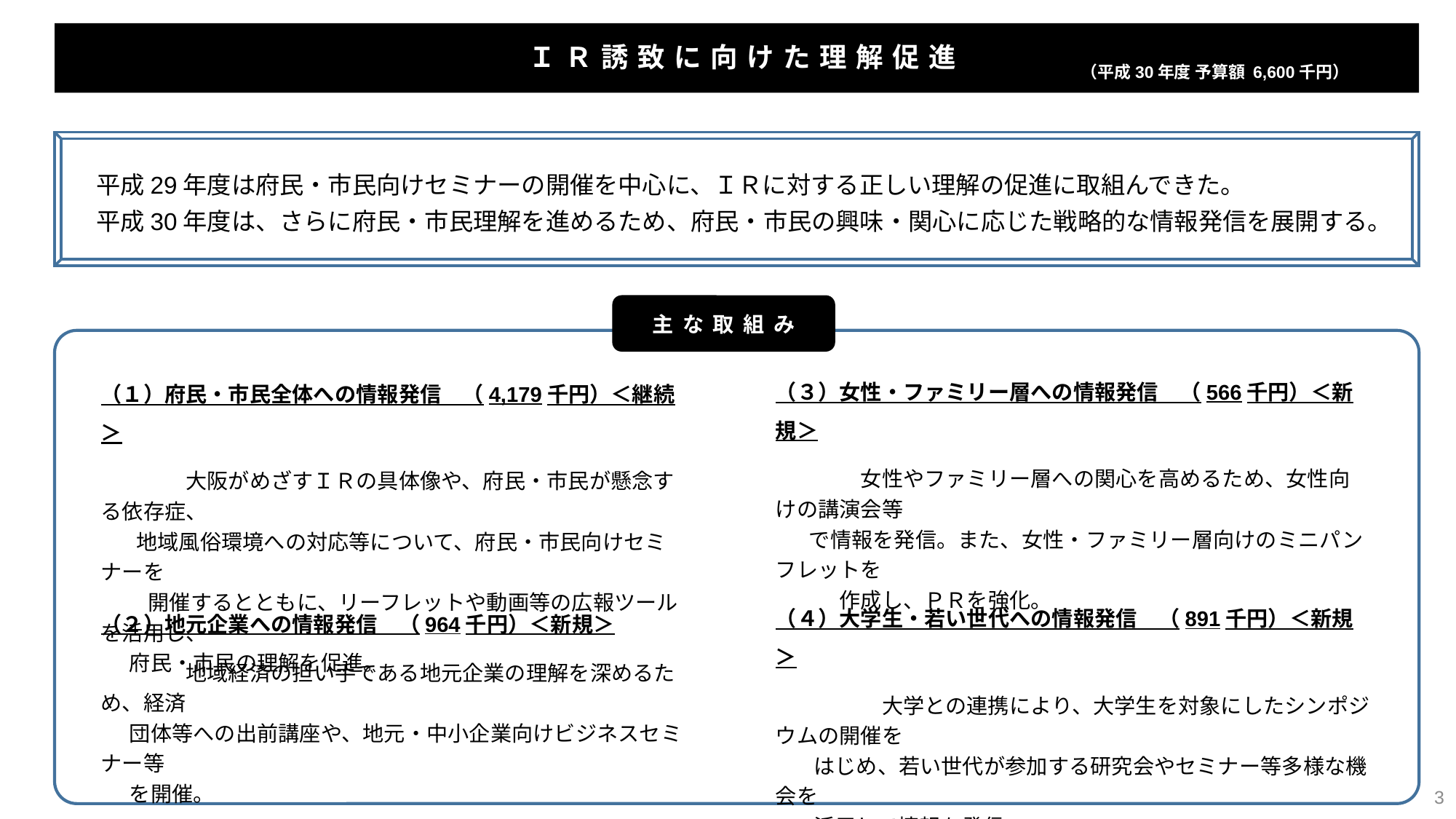

ＩＲ誘致に向けた理解促進
（平成30年度 予算額 6,600千円）
　平成29年度は府民・市民向けセミナーの開催を中心に、ＩＲに対する正しい理解の促進に取組んできた。
　平成30年度は、さらに府民・市民理解を進めるため、府民・市民の興味・関心に応じた戦略的な情報発信を展開する。
主な取組み

（３）女性・ファミリー層への情報発信　（566千円）＜新規＞

　　　　女性やファミリー層への関心を高めるため、女性向けの講演会等
      で情報を発信。また、女性・ファミリー層向けのミニパンフレットを
　　　作成し、ＰＲを強化。
（１）府民・市民全体への情報発信　（4,179千円）＜継続＞

　　　　大阪がめざすＩＲの具体像や、府民・市民が懸念する依存症、
　   地域風俗環境への対応等について、府民・市民向けセミナーを
　　 開催するとともに、リーフレットや動画等の広報ツールを活用し、
     府民・市民の理解を促進。
（４）大学生・若い世代への情報発信　（891千円）＜新規＞

　　　　　大学との連携により、大学生を対象にしたシンポジウムの開催を
       はじめ、若い世代が参加する研究会やセミナー等多様な機会を
       活用して情報を発信。
（２）地元企業への情報発信　（964千円）＜新規＞

　　　　地域経済の担い手である地元企業の理解を深めるため、経済
     団体等への出前講座や、地元・中小企業向けビジネスセミナー等
     を開催。
3